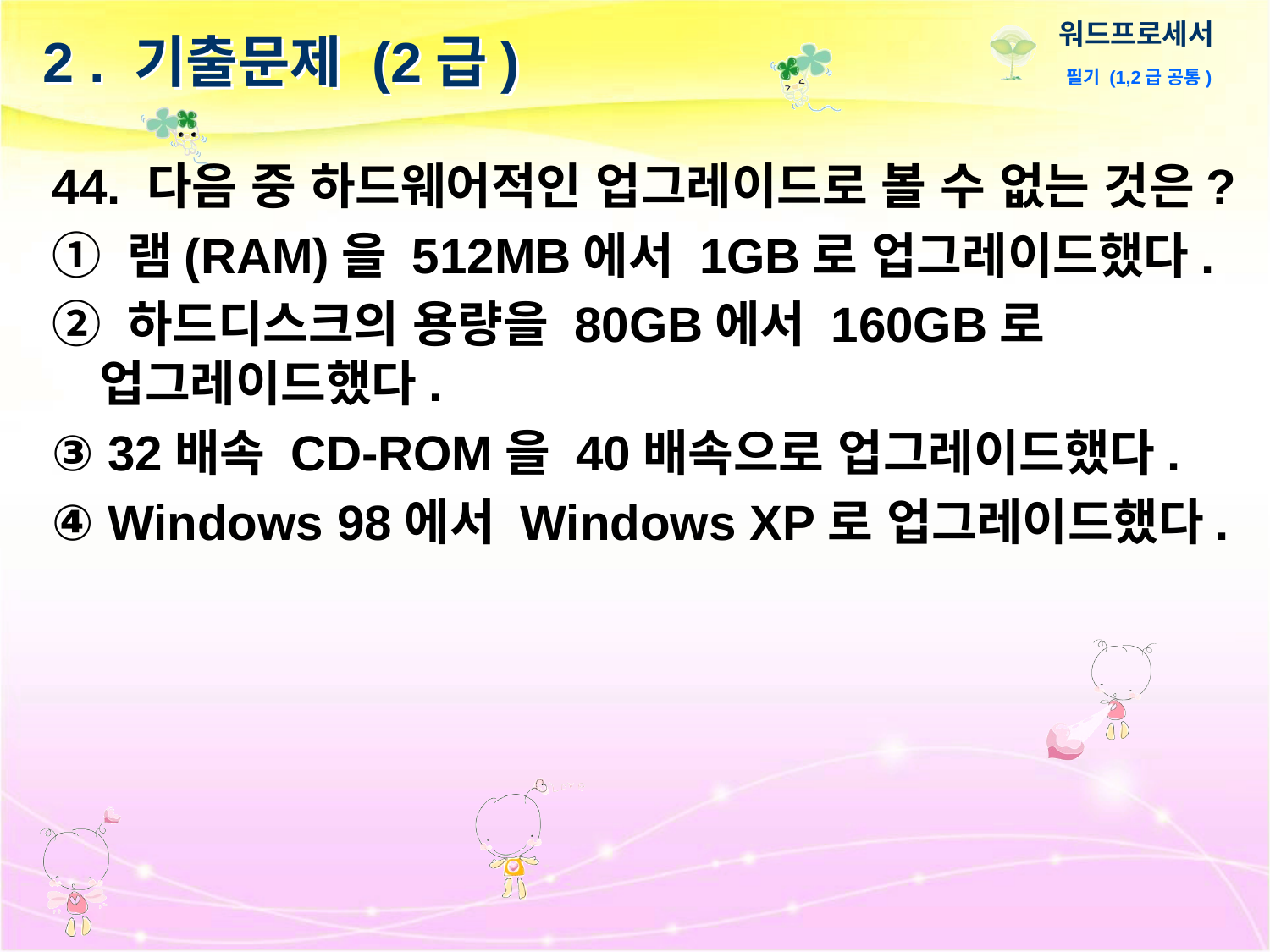

# 2 . 기출문제 (2급)
44. 다음 중 하드웨어적인 업그레이드로 볼 수 없는 것은?
① 램(RAM)을 512MB에서 1GB로 업그레이드했다.
② 하드디스크의 용량을 80GB에서 160GB로 업그레이드했다.
③ 32배속 CD-ROM을 40배속으로 업그레이드했다.
④ Windows 98에서 Windows XP로 업그레이드했다.